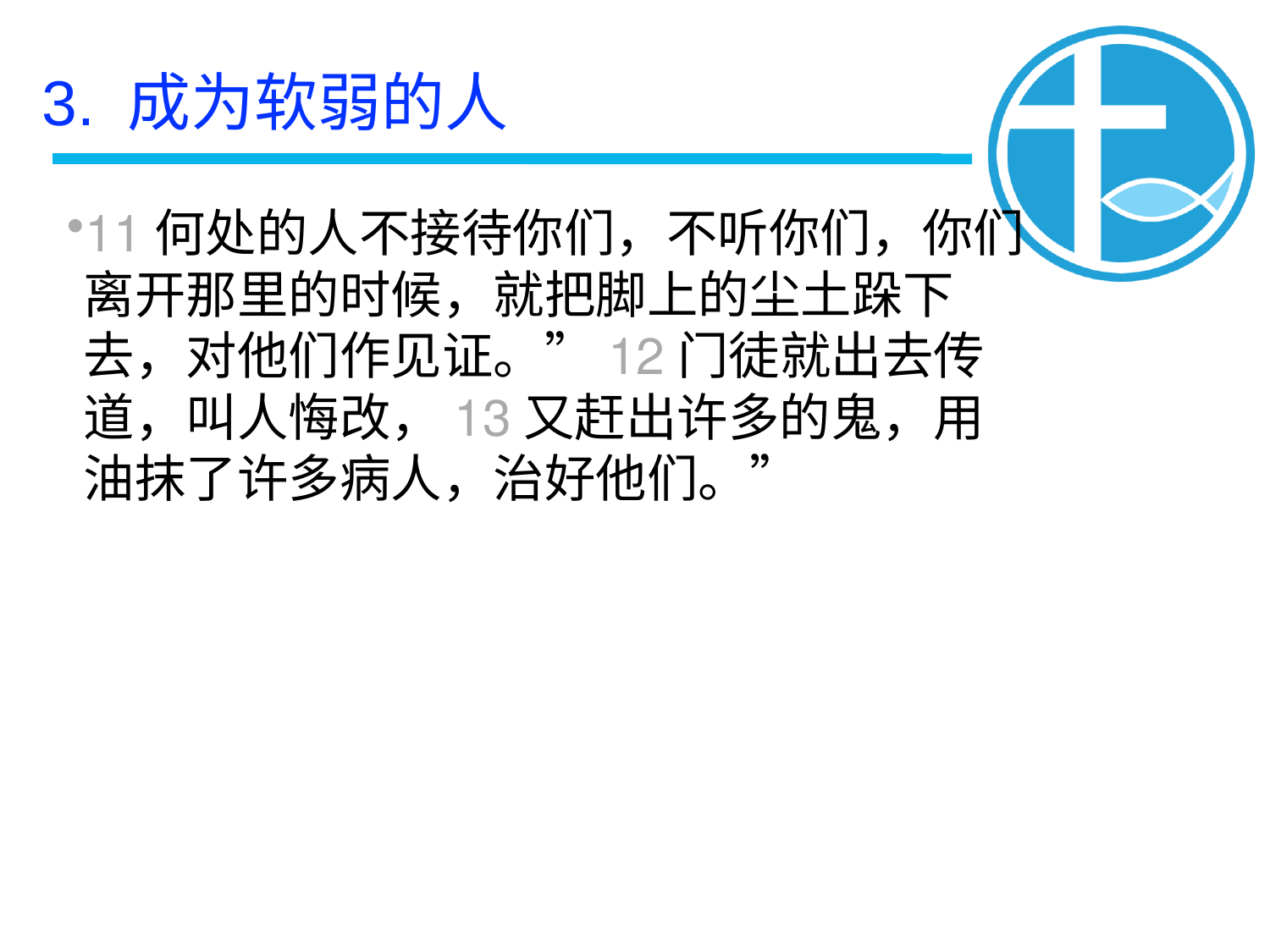

3. 成为软弱的人
11何处的人不接待你们，不听你们，你们离开那里的时候，就把脚上的尘土跺下去，对他们作见证。”12门徒就出去传道，叫人悔改，13又赶出许多的鬼，用油抹了许多病人，治好他们。”